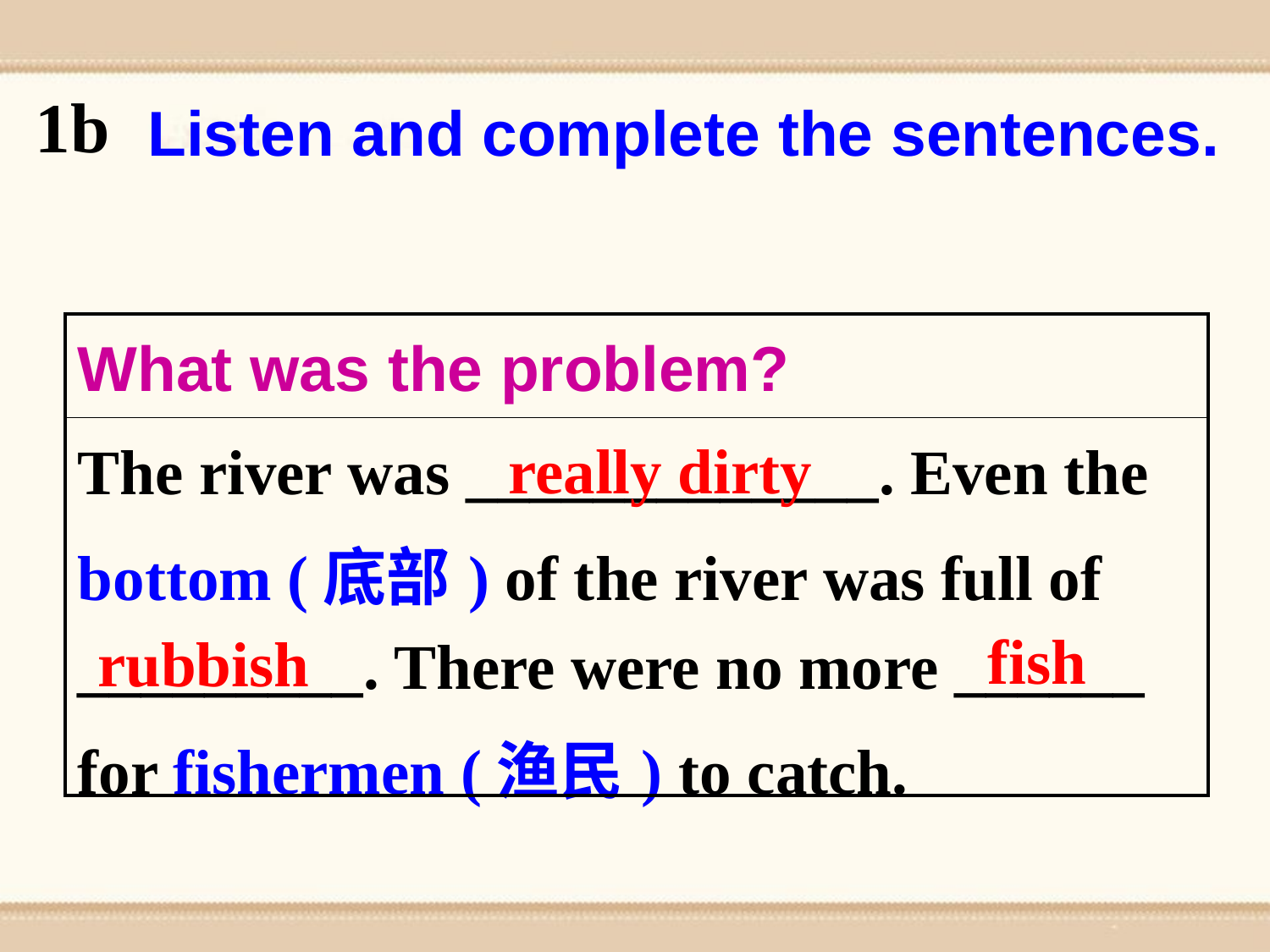

1b
Listen and complete the sentences.
| What was the problem? |
| --- |
| The river was \_\_\_\_\_\_\_\_\_\_\_\_\_. Even the bottom (底部) of the river was full of \_\_\_\_\_\_\_\_\_. There were no more \_\_\_\_\_\_ for fishermen (渔民) to catch. |
really dirty
fish
rubbish